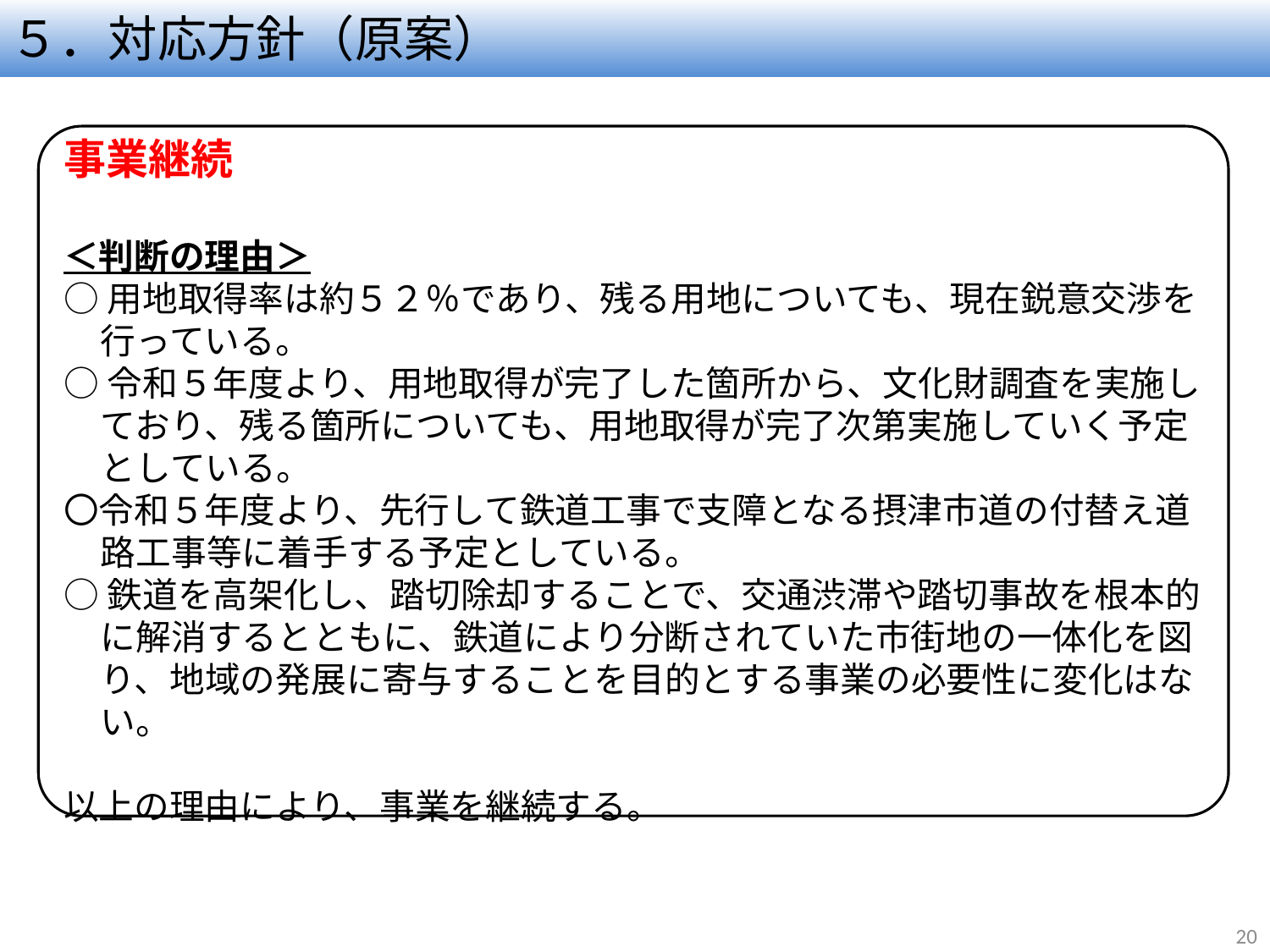

# ５．対応方針（原案）

事業継続

＜判断の理由＞
○用地取得率は約５２％であり、残る用地についても、現在鋭意交渉を行っている。
○令和５年度より、用地取得が完了した箇所から、文化財調査を実施しており、残る箇所についても、用地取得が完了次第実施していく予定としている。
〇令和５年度より、先行して鉄道工事で支障となる摂津市道の付替え道路工事等に着手する予定としている。
○鉄道を高架化し、踏切除却することで、交通渋滞や踏切事故を根本的に解消するとともに、鉄道により分断されていた市街地の一体化を図り、地域の発展に寄与することを目的とする事業の必要性に変化はない。

以上の理由により、事業を継続する。

20